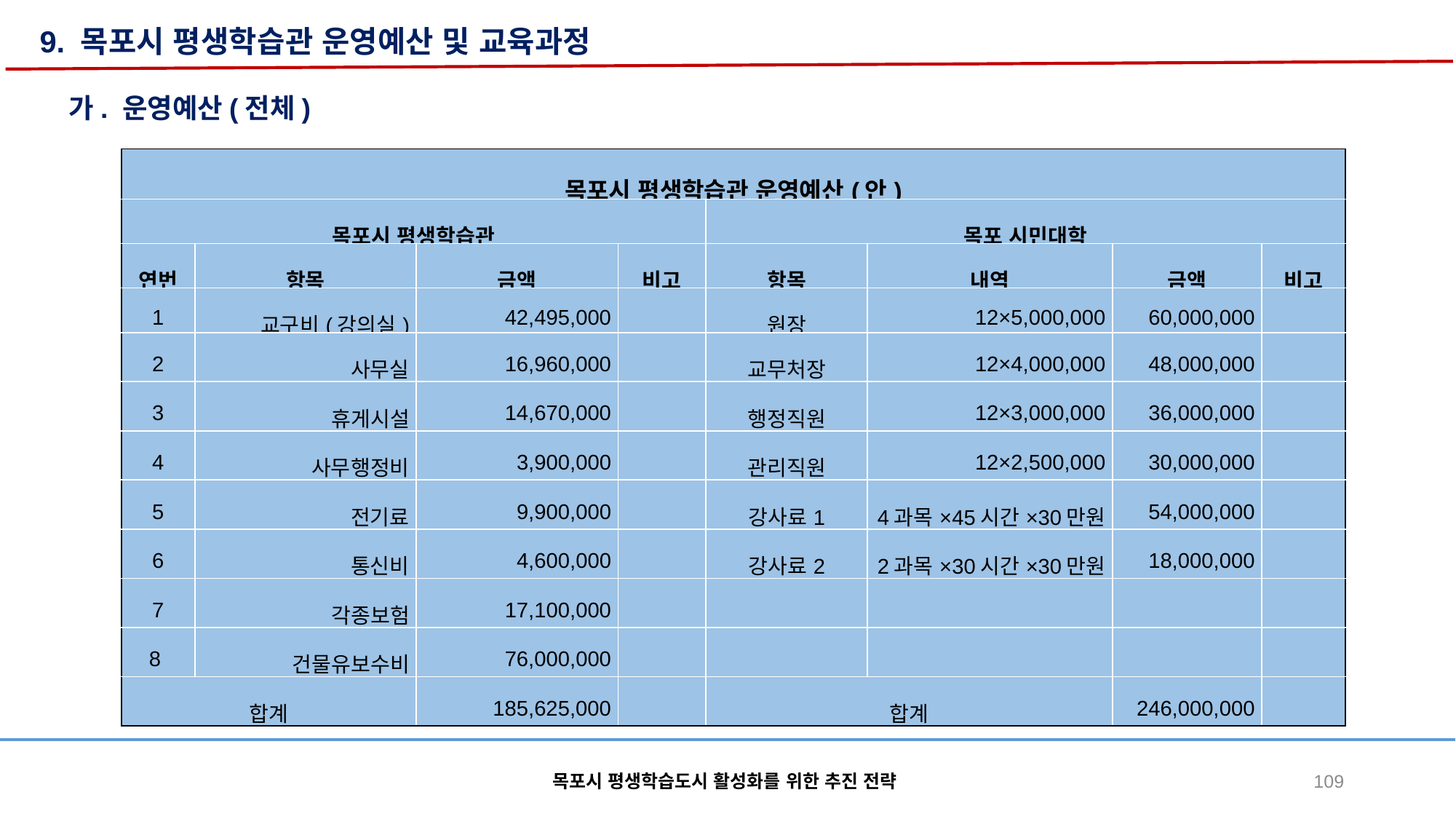

9. 목포시 평생학습관 운영예산 및 교육과정
가. 운영예산(전체)
| 목포시 평생학습관 운영예산(안) |  |  |  |  |  |  |  |
| --- | --- | --- | --- | --- | --- | --- | --- |
| 목포시 평생학습관 |  |  |  | 목포 시민대학 |  |  |  |
| 연번 | 항목 | 금액 | 비고 | 항목 | 내역 | 금액 | 비고 |
| 1 | 교구비(강의실) | 42,495,000 |  | 원장 | 12×5,000,000 | 60,000,000 |  |
| 2 | 사무실 | 16,960,000 |  | 교무처장 | 12×4,000,000 | 48,000,000 |  |
| 3 | 휴게시설 | 14,670,000 |  | 행정직원 | 12×3,000,000 | 36,000,000 |  |
| 4 | 사무행정비 | 3,900,000 |  | 관리직원 | 12×2,500,000 | 30,000,000 |  |
| 5 | 전기료 | 9,900,000 |  | 강사료1 | 4과목×45시간×30만원 | 54,000,000 |  |
| 6 | 통신비 | 4,600,000 |  | 강사료2 | 2과목×30시간×30만원 | 18,000,000 |  |
| 7 | 각종보험 | 17,100,000 |  |  |  |  |  |
| 8 | 건물유보수비 | 76,000,000 |  |  |  |  |  |
| 합계 |  | 185,625,000 |  | 합계 |  | 246,000,000 |  |
목포시 평생학습도시 활성화를 위한 추진 전략
109